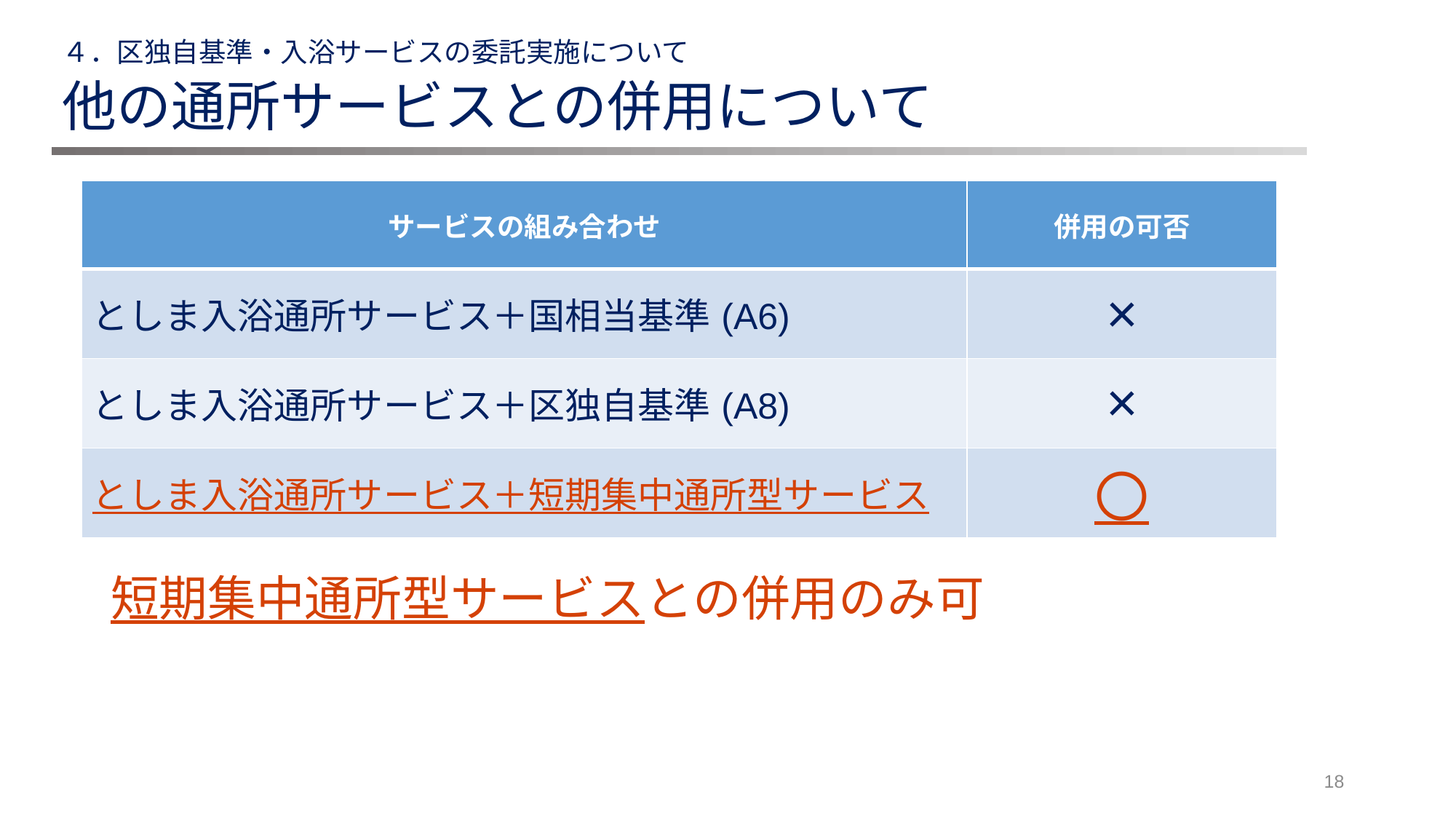

４．区独自基準・入浴サービスの委託実施について
他の通所サービスとの併用について

　短期集中通所型サービスとの併用のみ可
| サービスの組み合わせ | 併用の可否 |
| --- | --- |
| としま入浴通所サービス＋国相当基準(A6) | × |
| としま入浴通所サービス＋区独自基準(A8) | × |
| としま入浴通所サービス＋短期集中通所型サービス | 〇 |
18